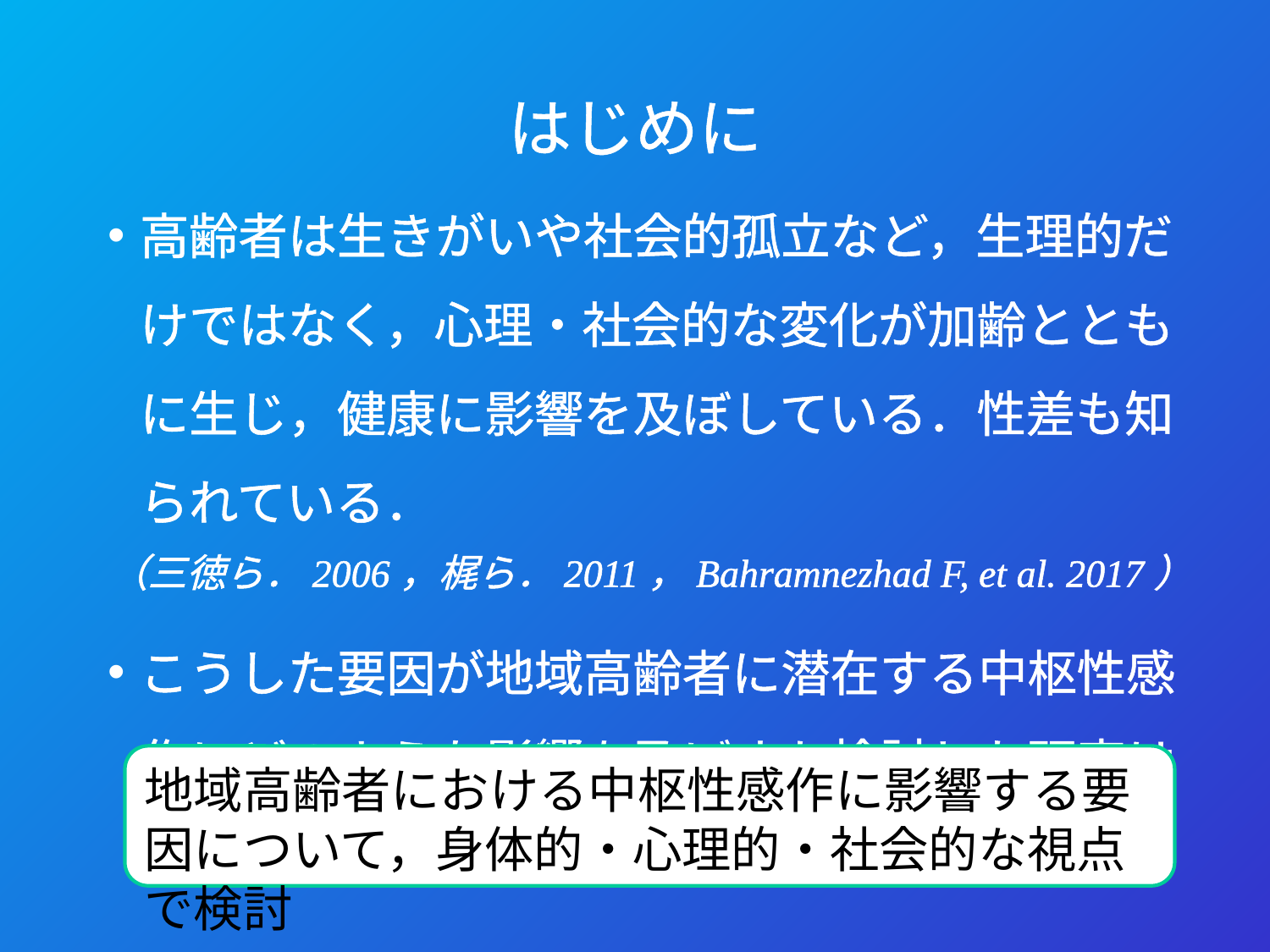

# はじめに
高齢者は生きがいや社会的孤立など，生理的だけではなく，心理・社会的な変化が加齢とともに生じ，健康に影響を及ぼしている．性差も知られている．
（三徳ら．2006，梶ら．2011，Bahramnezhad F, et al. 2017）
こうした要因が地域高齢者に潜在する中枢性感作にどのような影響を及ぼすか検討した研究はない．

地域高齢者における中枢性感作に影響する要因について，身体的・心理的・社会的な視点で検討